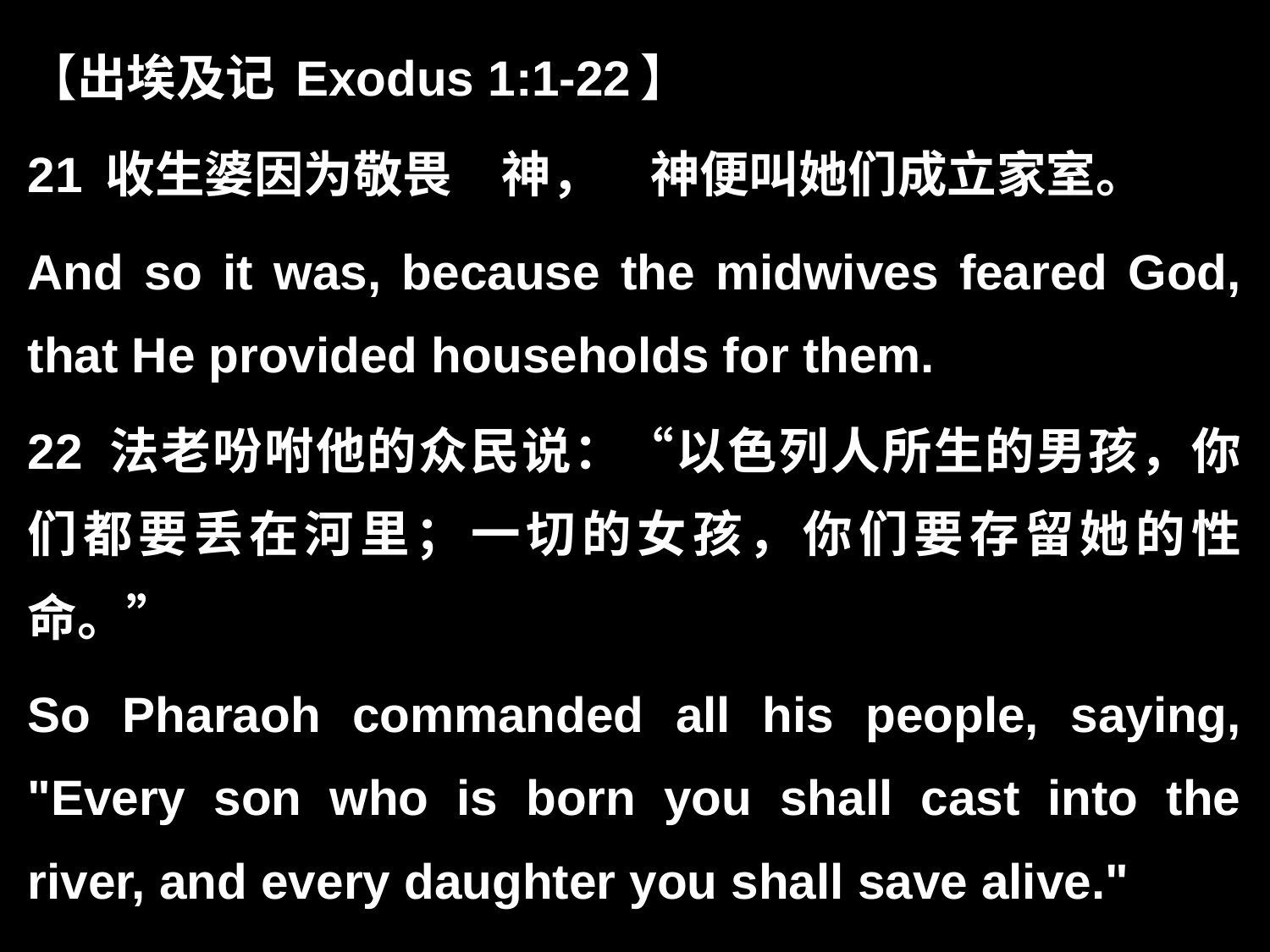

【出埃及记 Exodus 1:1-22】
21 收生婆因为敬畏　神，　神便叫她们成立家室。
And so it was, because the midwives feared God, that He provided households for them.
22 法老吩咐他的众民说：“以色列人所生的男孩，你们都要丢在河里；一切的女孩，你们要存留她的性命。”
So Pharaoh commanded all his people, saying, "Every son who is born you shall cast into the river, and every daughter you shall save alive."